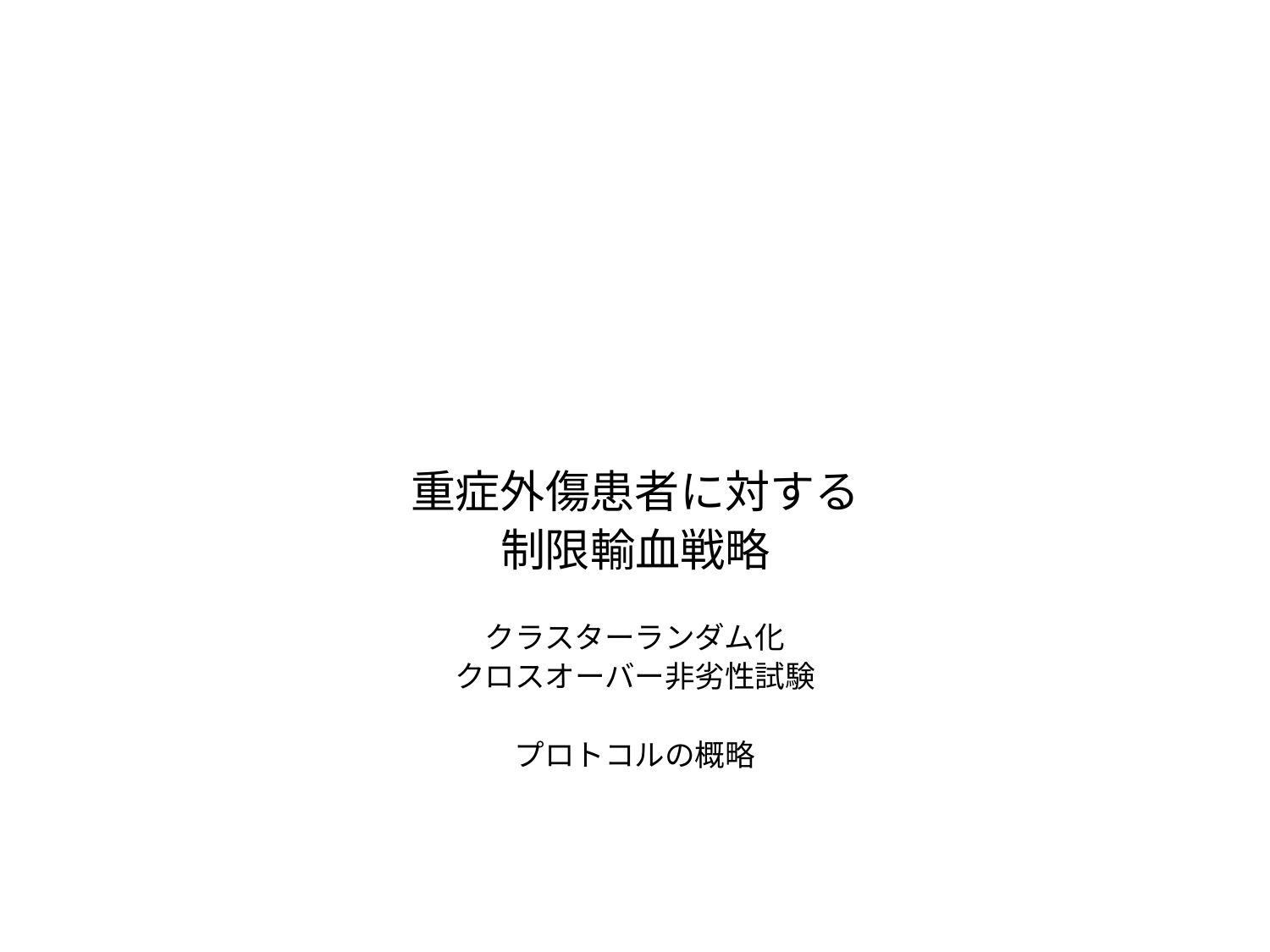

# 重症外傷患者に対する 制限輸血戦略 クラスターランダム化 クロスオーバー非劣性試験 プロトコルの概略